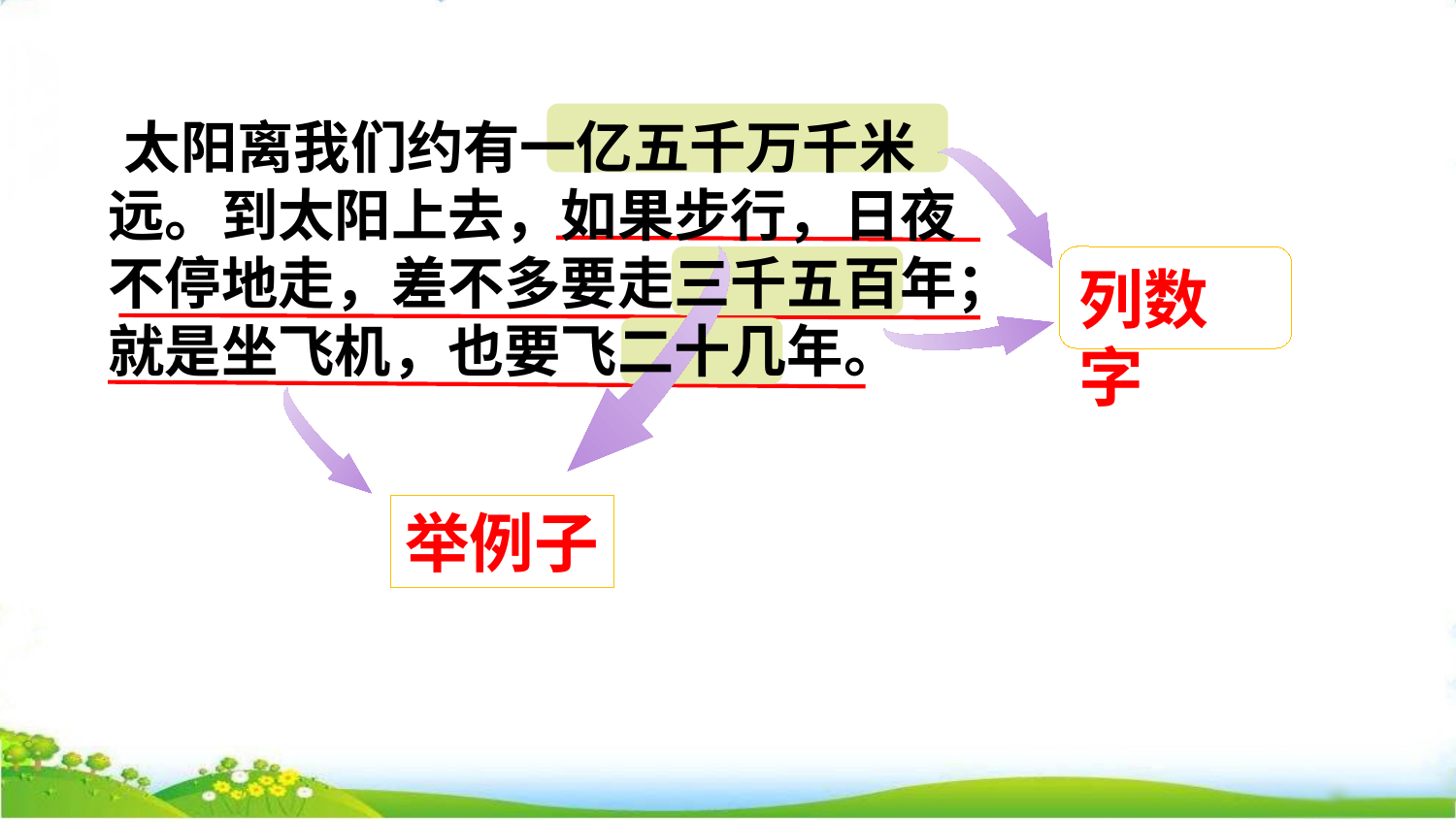

太阳离我们约有一亿五千万千米远。到太阳上去，如果步行，日夜不停地走，差不多要走三千五百年；就是坐飞机，也要飞二十几年。

列数字

举例子